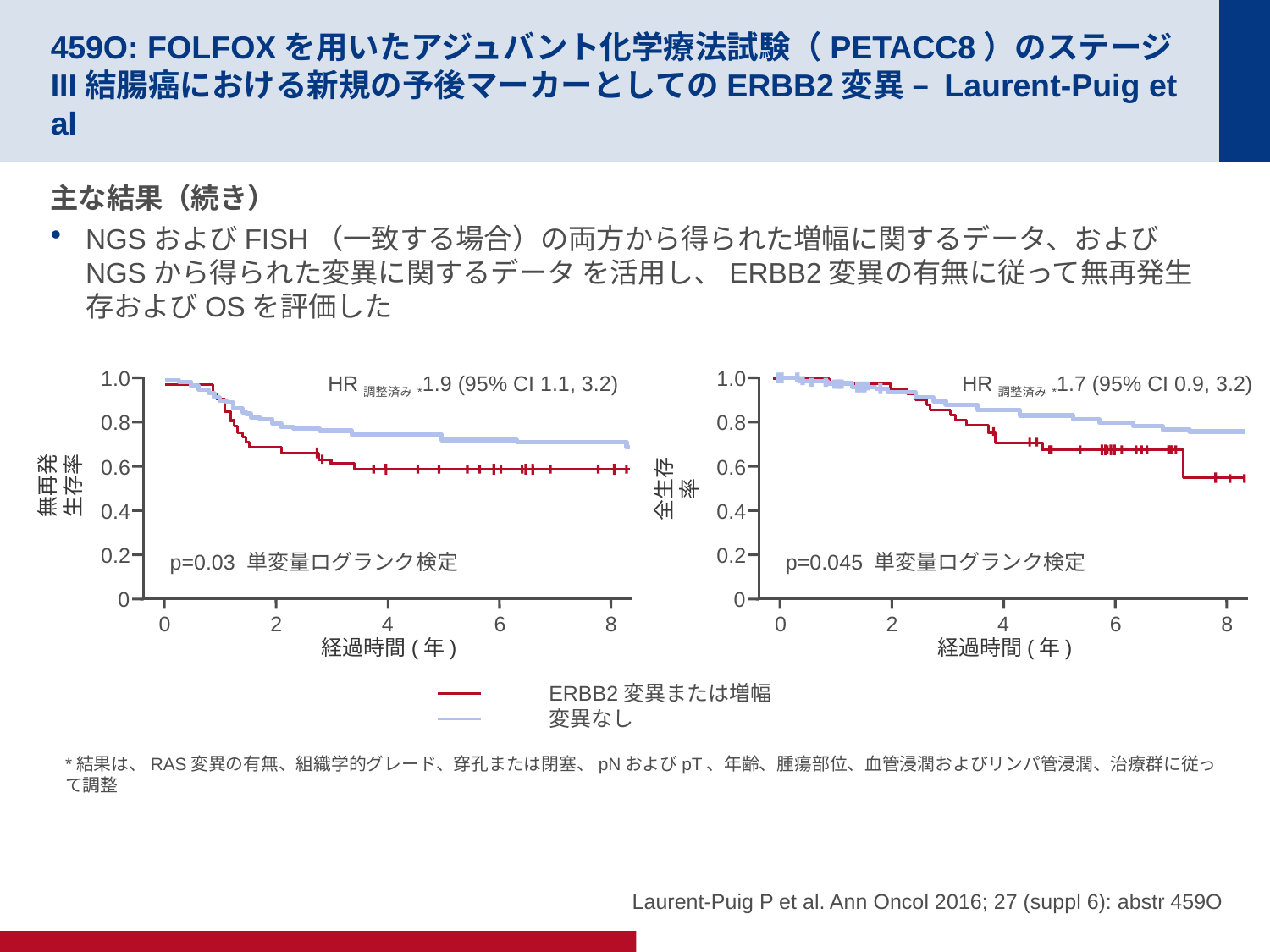

# 459O: FOLFOXを用いたアジュバント化学療法試験（PETACC8）のステージIII結腸癌における新規の予後マーカーとしてのERBB2変異 – Laurent-Puig et al
主な結果（続き）
NGSおよびFISH（一致する場合）の両方から得られた増幅に関するデータ、およびNGSから得られた変異に関するデータ を活用し、ERBB2変異の有無に従って無再発生存およびOSを評価した
1.0

0.8
0.6
無再発
生存率
0.4
0.2
0
0
2
4
6
8
経過時間(年)
HR調整済み*1.9 (95% CI 1.1, 3.2)
p=0.03 単変量ログランク検定
1.0

0.8
0.6
全生存
率
0.4
0.2
0
0
2
4
6
8
経過時間(年)
HR調整済み*1.7 (95% CI 0.9, 3.2)
p=0.045 単変量ログランク検定

ERBB2変異または増幅
変異なし
*結果は、RAS変異の有無、組織学的グレード、穿孔または閉塞、pNおよびpT、年齢、腫瘍部位、血管浸潤およびリンパ管浸潤、治療群に従って調整
Laurent-Puig P et al. Ann Oncol 2016; 27 (suppl 6): abstr 459O